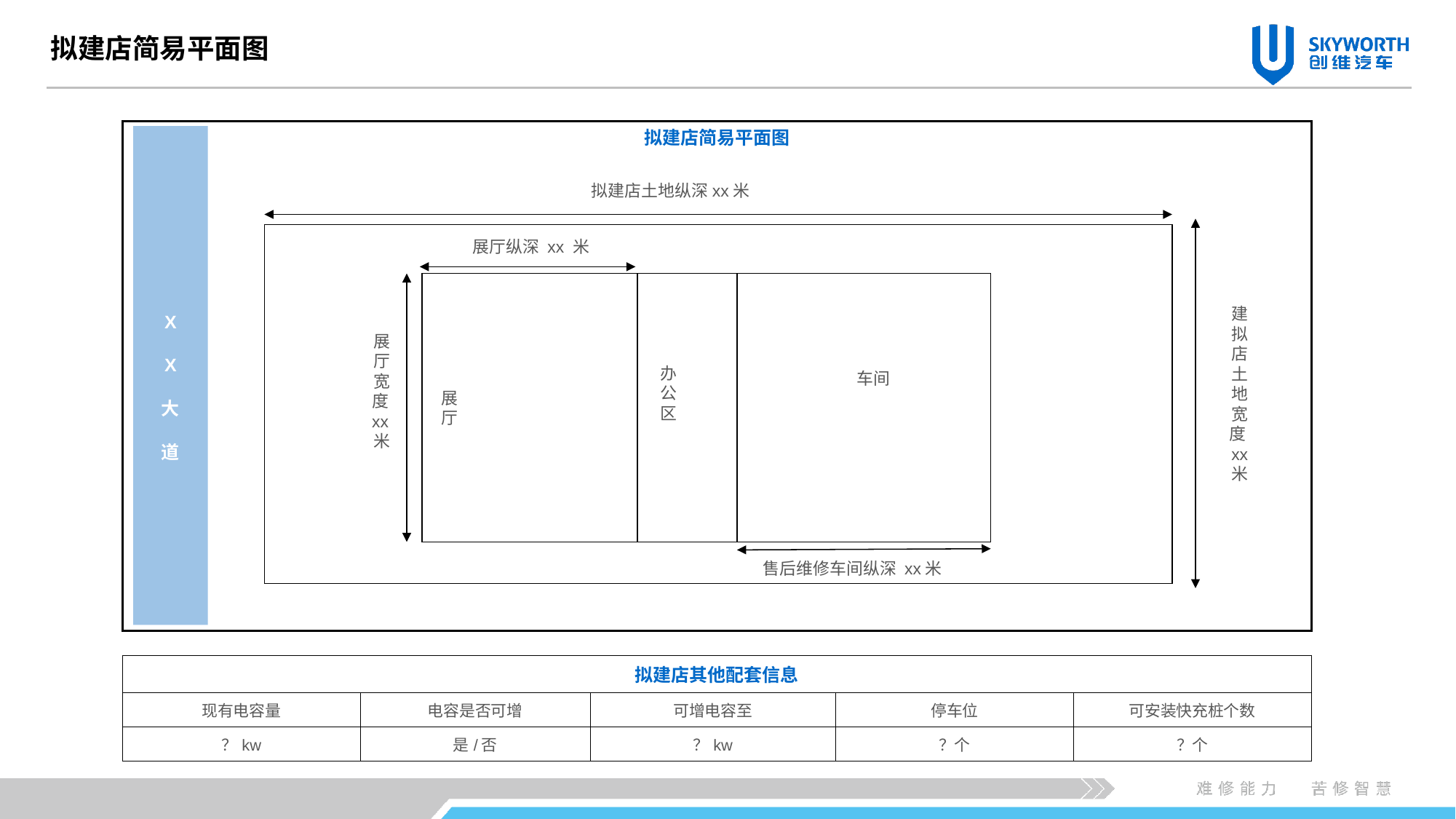

拟建店简易平面图
拟建店简易平面图

X

X

大

道
拟建店土地纵深xx米

展厅纵深 xx 米
建拟店土地宽度xx
米

展厅宽度xx米

车间
办
公
区
展
厅
售后维修车间纵深 xx米
| 拟建店其他配套信息 |  |  |  |  |
| --- | --- | --- | --- | --- |
| 现有电容量 | 电容是否可增 | 可增电容至 | 停车位 | 可安装快充桩个数 |
| ？kw | 是/否 | ？kw | ？个 | ？个 |